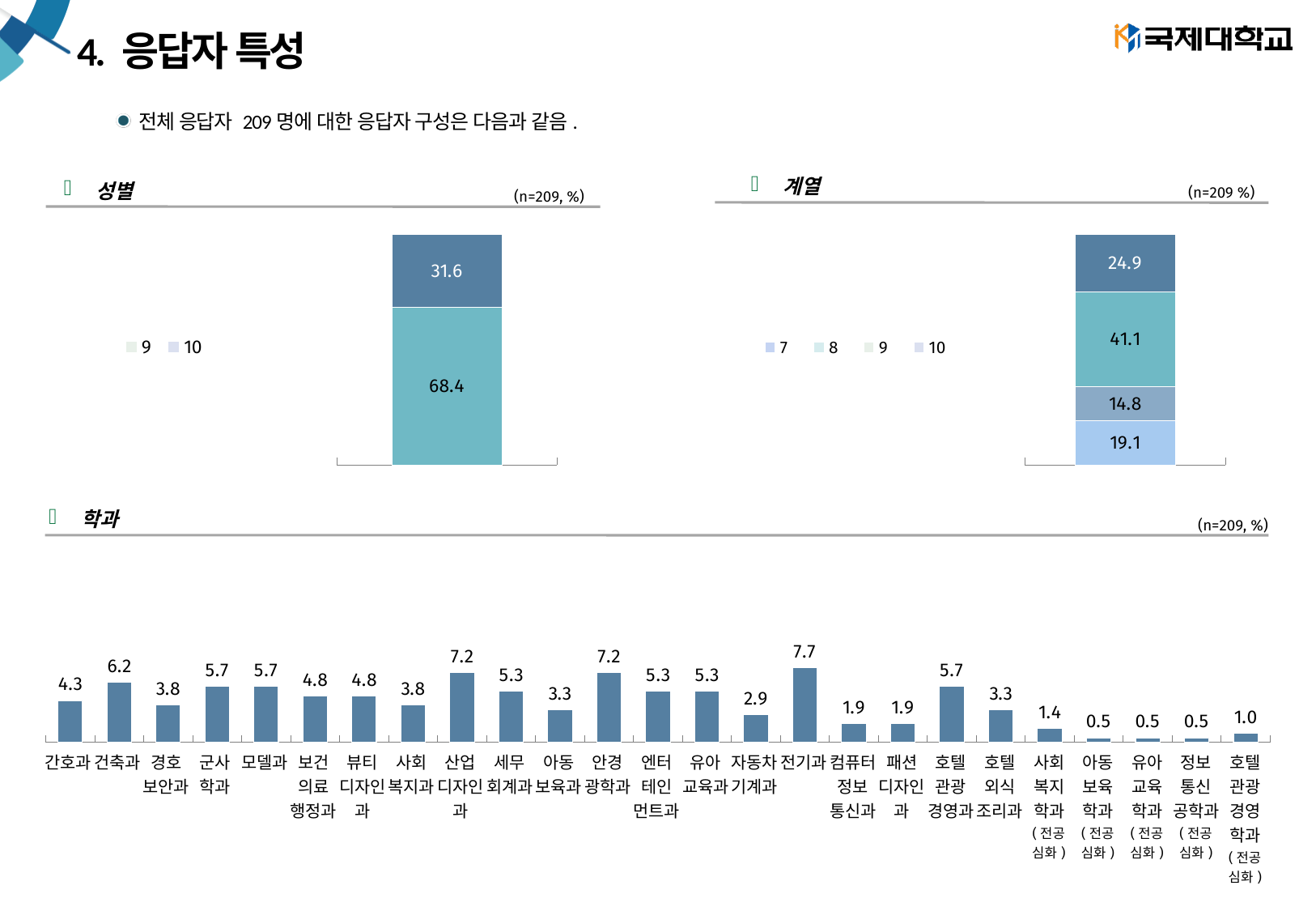

# 4. 응답자 특성
전체 응답자 209명에 대한 응답자 구성은 다음과 같음.
계열
(n=209 %)
성별
(n=209, %)

### Chart

| Category | 10 | 9 | 8 | 7 |  |  |  |  | 여성 | 남성 |
|---|---|---|---|---|---|---|---|---|---|---|
| 열1 | None | None | None | None | None | None | None | None | 68.42105263157895 | 31.57894736842105 |

### Chart

| Category | 10 | 9 | 8 | 7 | 6 |  | 공학계열 | 자연계열 | 인문사회계열 | 예체능계열 |
|---|---|---|---|---|---|---|---|---|---|---|
| 열1 | None | None | None | None | None | None | 19.138755980861244 | 14.832535885167463 | 41.14832535885167 | 24.880382775119617 |
학과
(n=209, %)

### Chart

| Category |  |
|---|---|
| 간호과 | 4.30622009569378 |
| 건축과 | 6.220095693779904 |
| 경호보안과 | 3.827751196172249 |
| 군사학과 | 5.741626794258373 |
| 모델과 | 5.741626794258373 |
| 보건의료행정과 | 4.784688995215311 |
| 뷰티디자인과 | 4.784688995215311 |
| 사회복지과 | 3.827751196172249 |
| 산업디자인과 | 7.177033492822966 |
| 세무회계과 | 5.263157894736842 |
| 아동보육과 | 3.349282296650718 |
| 안경광학과 | 7.177033492822966 |
| 엔터테인먼트과 | 5.263157894736842 |
| 유아교육과 | 5.263157894736842 |
| 자동차기계과 | 2.8708133971291865 |
| 전기과 | 7.655502392344498 |
| 컴퓨터정보통신과 | 1.9138755980861244 |
| 패션디자인과 | 1.9138755980861244 |
| 호텔관광경영과 | 5.741626794258373 |
| 호텔외식조리과 | 3.349282296650718 |
| 열1 | 1.4354066985645932 |
| 열2 | 0.4784688995215311 |
| 열3 | 0.4784688995215311 |
| 열4 | 0.4784688995215311 |
| 열5 | 0.9569377990430622 |
| 간호과 | 건축과 | 경호 보안과 | 군사 학과 | 모델과 | 보건 의료 행정과 | 뷰티 디자인과 | 사회 복지과 | 산업 디자인과 | 세무 회계과 | 아동 보육과 | 안경 광학과 | 엔터 테인 먼트과 | 유아 교육과 | 자동차기계과 | 전기과 | 컴퓨터정보 통신과 | 패션 디자인과 | 호텔 관광 경영과 | 호텔 외식 조리과 | 사회 복지 학과 (전공 심화) | 아동 보육 학과 (전공 심화) | 유아 교육 학과 (전공 심화) | 정보 통신 공학과 (전공 심화) | 호텔 관광 경영 학과 (전공 심화) |
| --- | --- | --- | --- | --- | --- | --- | --- | --- | --- | --- | --- | --- | --- | --- | --- | --- | --- | --- | --- | --- | --- | --- | --- | --- |